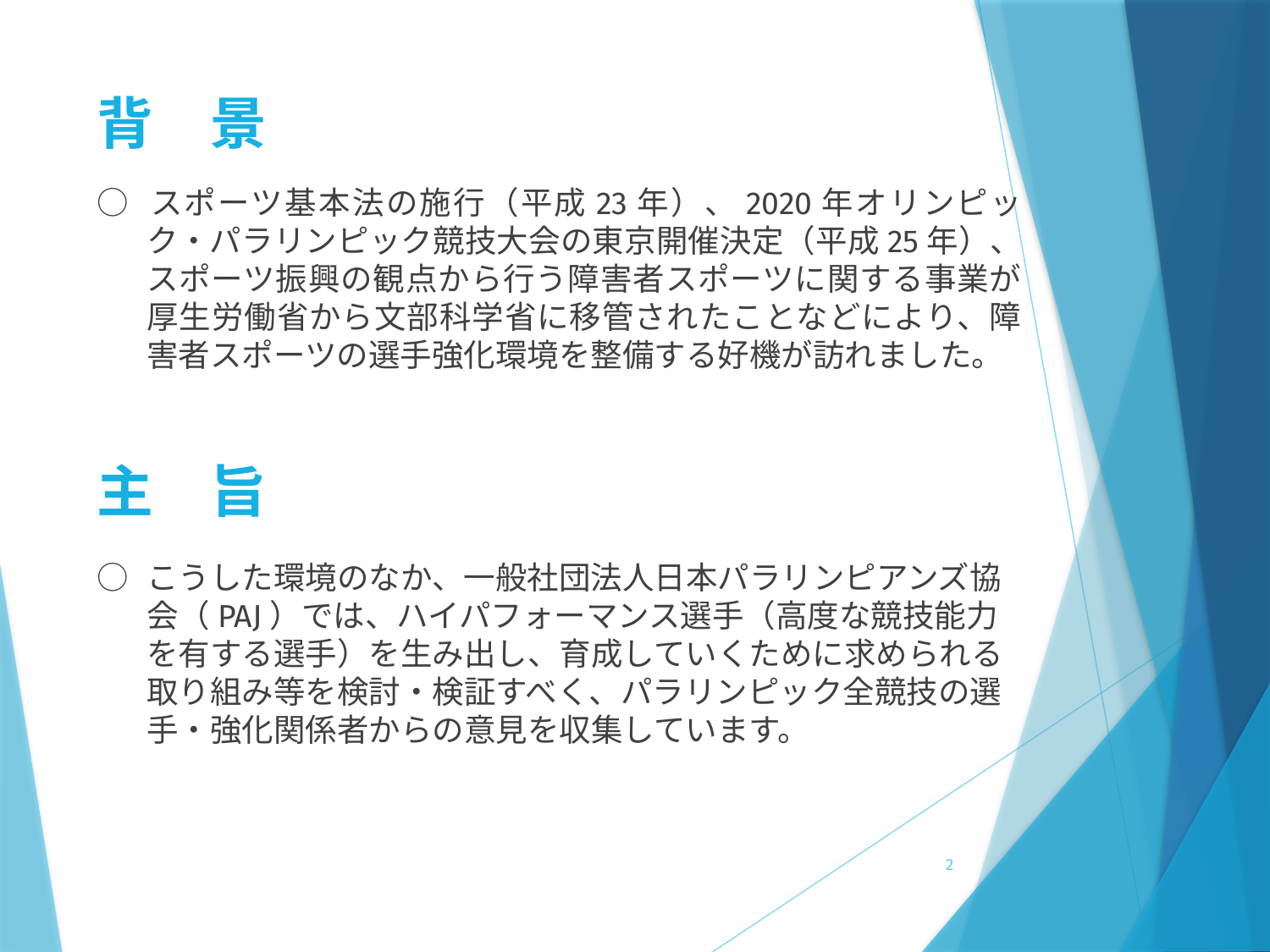

# 背　景
○	スポーツ基本法の施行（平成23年）、2020年オリンピック・パラリンピック競技大会の東京開催決定（平成25年）、スポーツ振興の観点から行う障害者スポーツに関する事業が厚生労働省から文部科学省に移管されたことなどにより、障害者スポーツの選手強化環境を整備する好機が訪れました。

○	こうした環境のなか、一般社団法人日本パラリンピアンズ協会（PAJ）では、ハイパフォーマンス選手（高度な競技能力を有する選手）を生み出し、育成していくために求められる取り組み等を検討・検証すべく、パラリンピック全競技の選手・強化関係者からの意見を収集しています。
主　旨
2